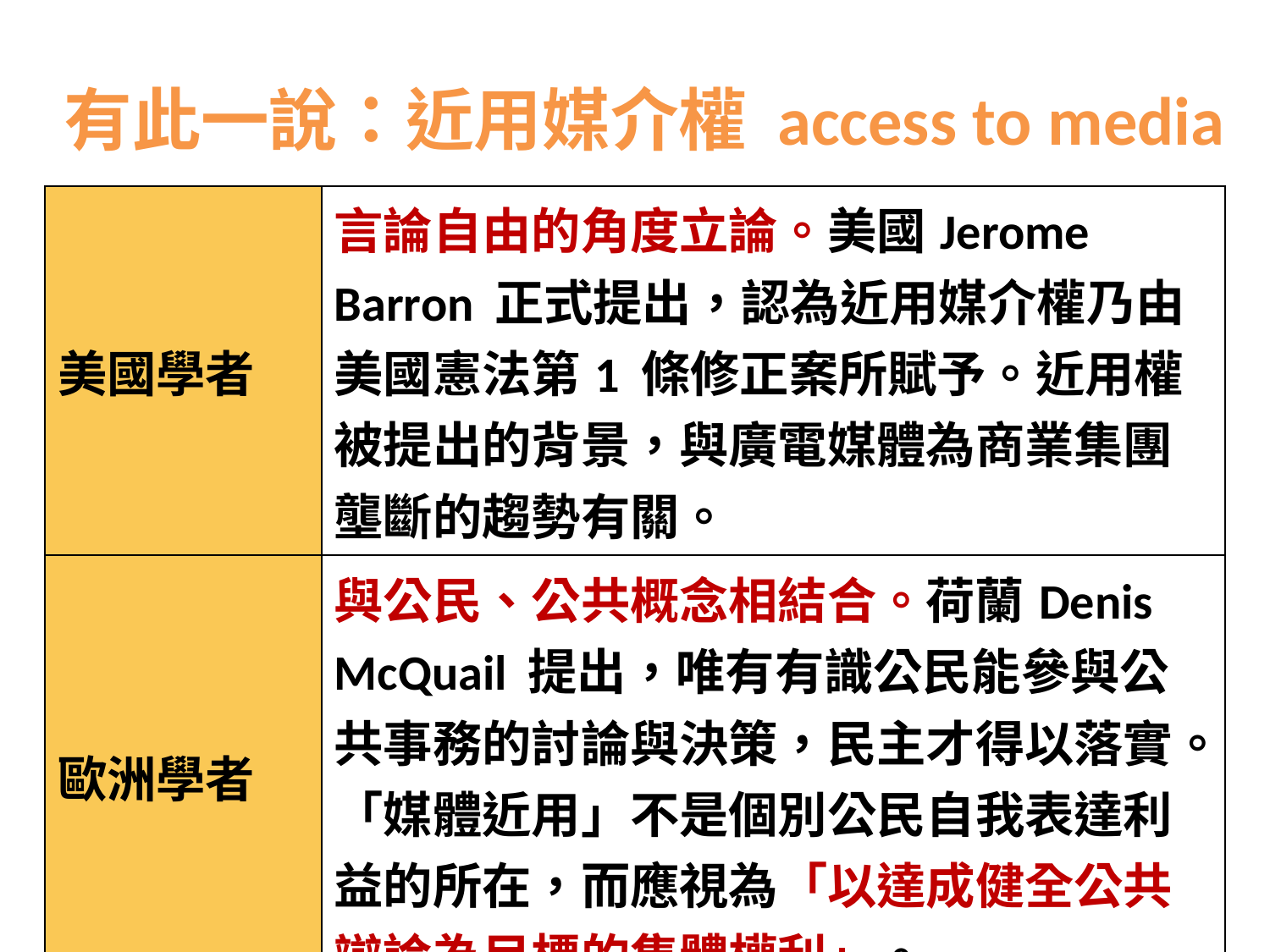

# 有此一說：近用媒介權 access to media
| 美國學者 | 言論自由的角度立論。美國Jerome Barron 正式提出，認為近用媒介權乃由美國憲法第1 條修正案所賦予。近用權被提出的背景，與廣電媒體為商業集團壟斷的趨勢有關。 |
| --- | --- |
| 歐洲學者 | 與公民、公共概念相結合。荷蘭Denis McQuail 提出，唯有有識公民能參與公共事務的討論與決策，民主才得以落實。「媒體近用」不是個別公民自我表達利益的所在，而應視為「以達成健全公共辯論為目標的集體權利」。 |